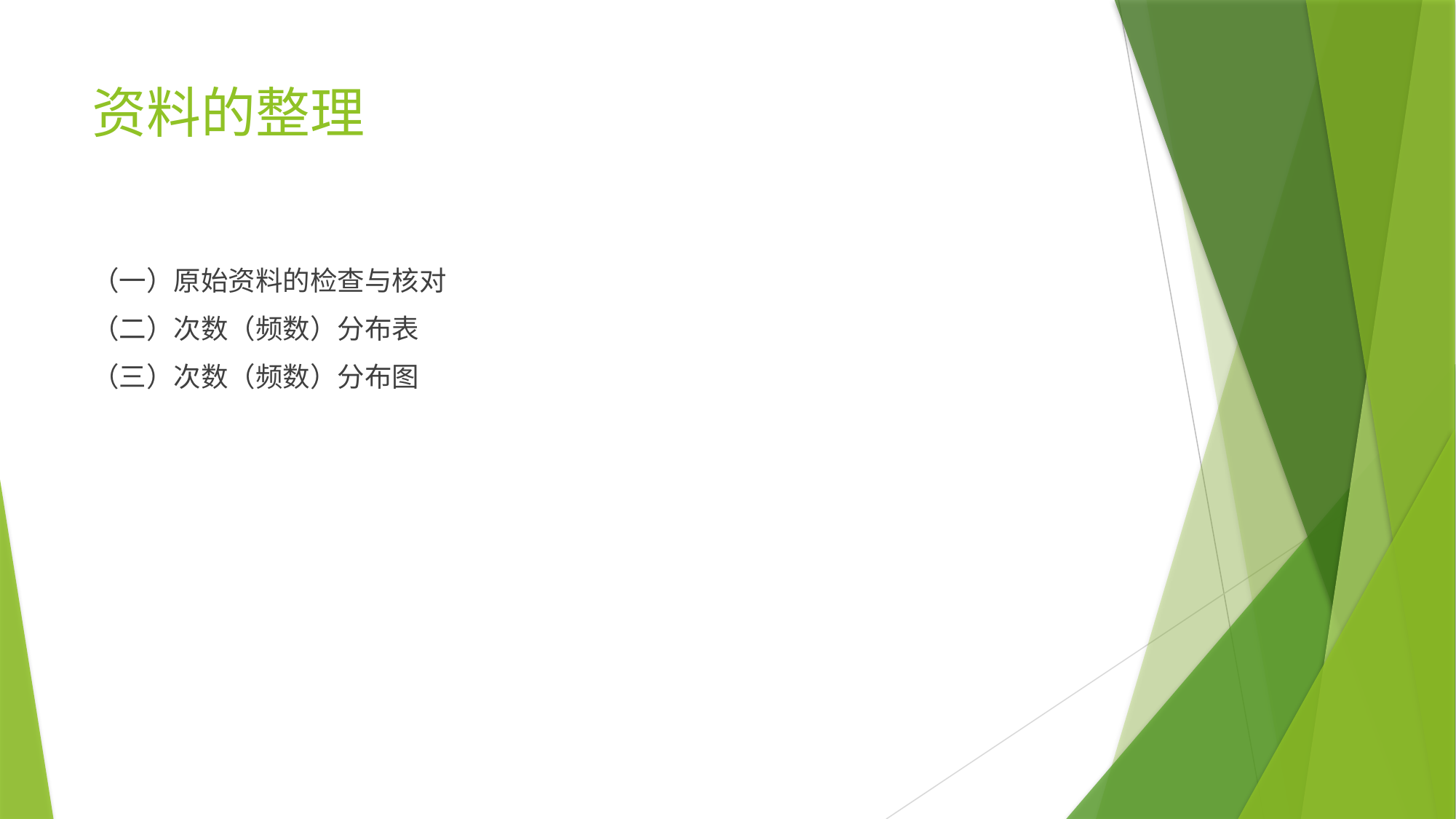

# 资料的整理
（一）原始资料的检查与核对
（二）次数（频数）分布表
（三）次数（频数）分布图